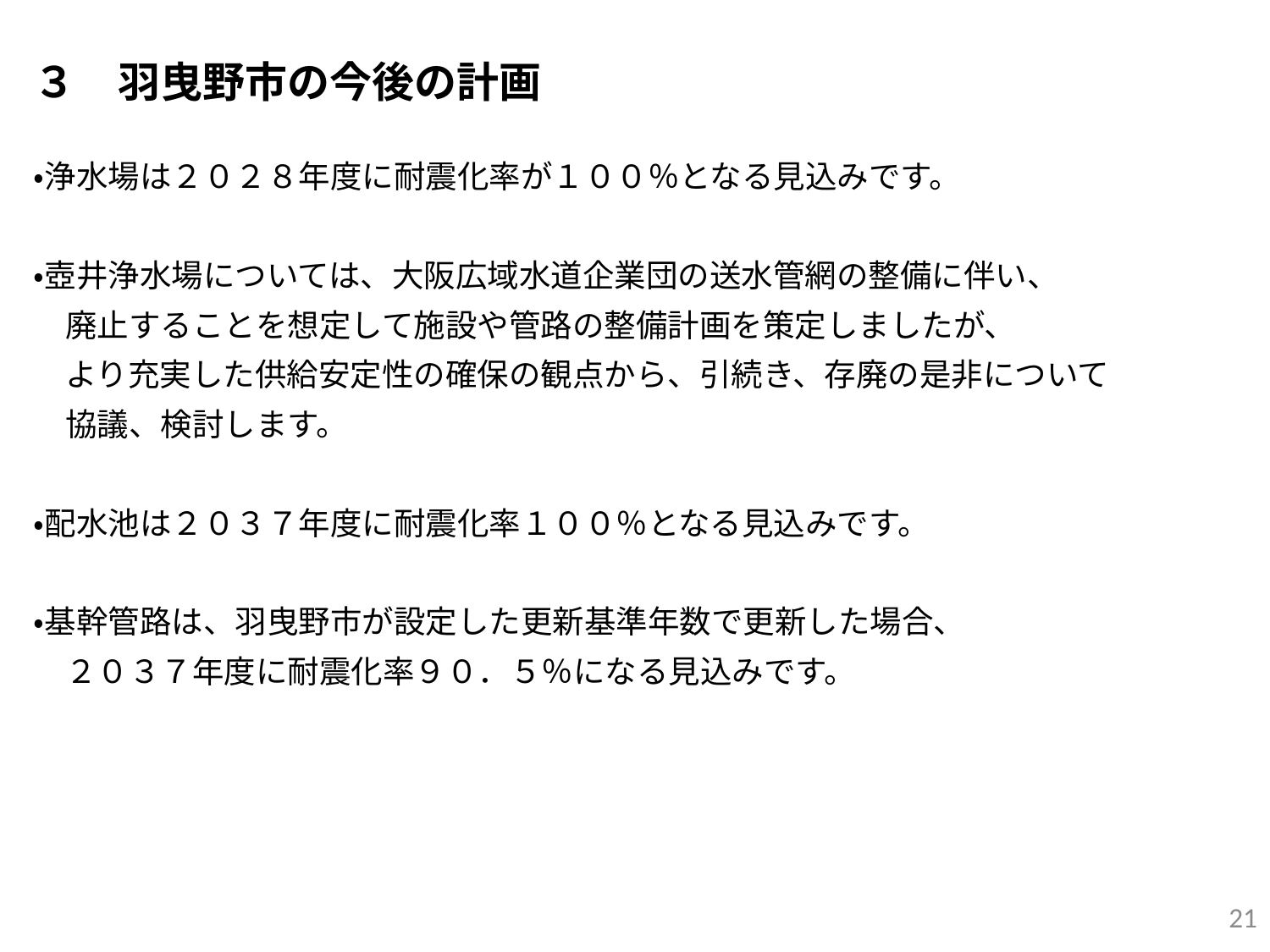

３　羽曳野市の今後の計画

・浄水場は２０２８年度に耐震化率が１００％となる見込みです。

・壺井浄水場については、大阪広域水道企業団の送水管網の整備に伴い、
　廃止することを想定して施設や管路の整備計画を策定しましたが、
　より充実した供給安定性の確保の観点から、引続き、存廃の是非について
　協議、検討します。

・配水池は２０３７年度に耐震化率１００％となる見込みです。

・基幹管路は、羽曳野市が設定した更新基準年数で更新した場合、
　２０３７年度に耐震化率９０．５％になる見込みです。

21